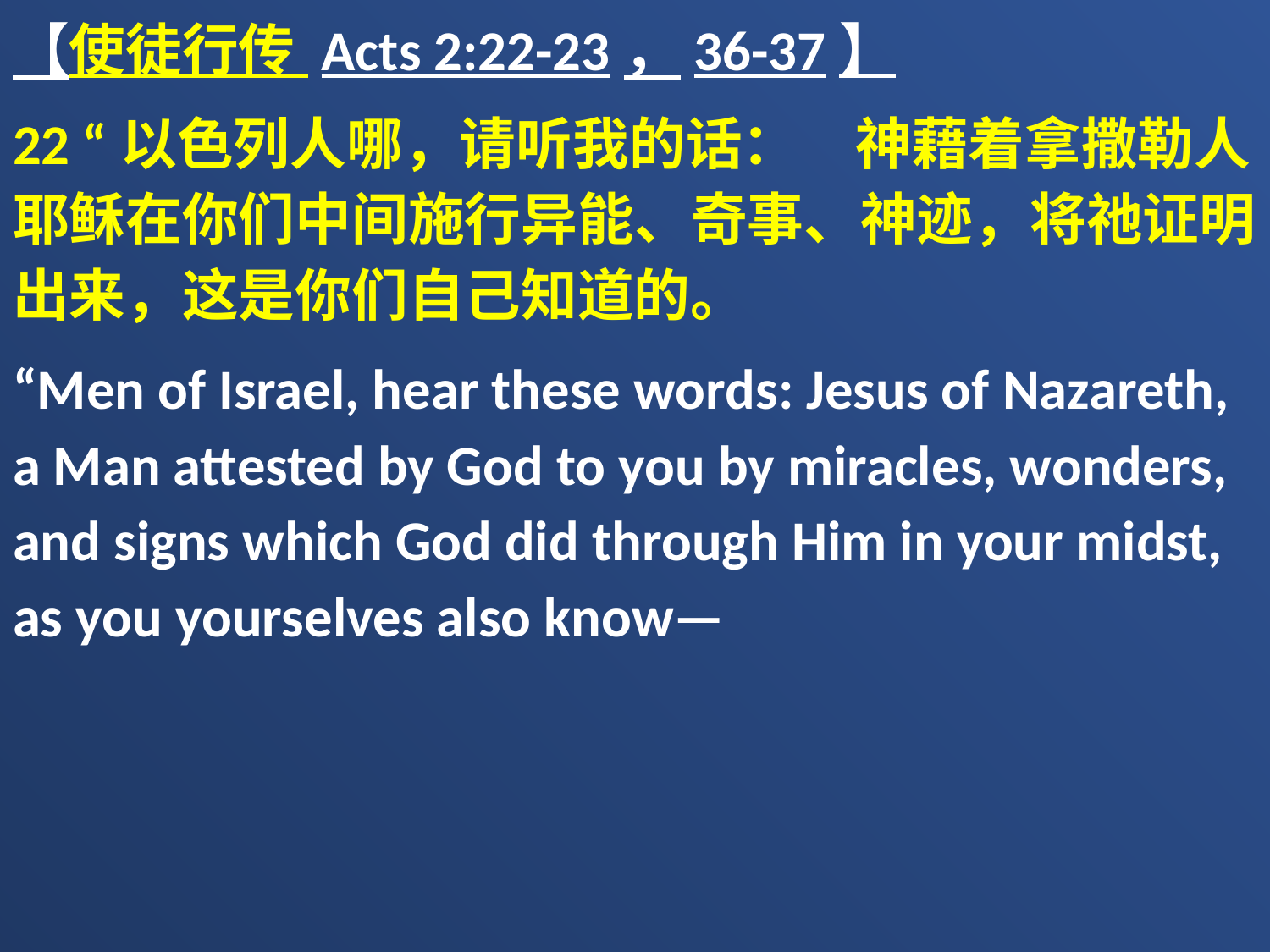

【使徒行传 Acts 2:22-23，36-37】
22 “以色列人哪，请听我的话：　神藉着拿撒勒人耶稣在你们中间施行异能、奇事、神迹，将祂证明出来，这是你们自己知道的。
“Men of Israel, hear these words: Jesus of Nazareth, a Man attested by God to you by miracles, wonders, and signs which God did through Him in your midst, as you yourselves also know—